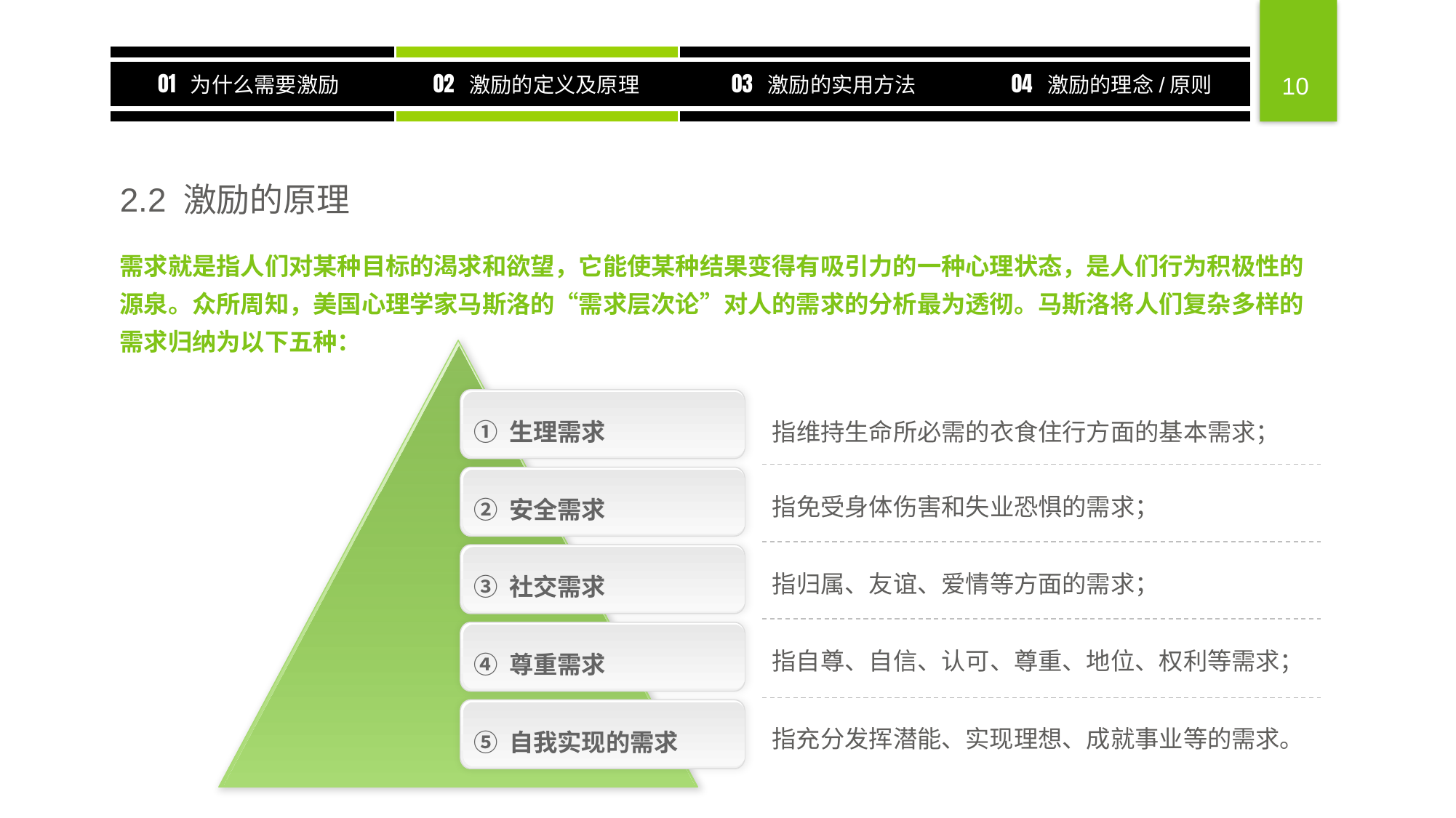

2.2 激励的原理
需求就是指人们对某种目标的渴求和欲望，它能使某种结果变得有吸引力的一种心理状态，是人们行为积极性的源泉。众所周知，美国心理学家马斯洛的“需求层次论”对人的需求的分析最为透彻。马斯洛将人们复杂多样的需求归纳为以下五种：

① 生理需求

② 安全需求

③ 社交需求

④ 尊重需求

⑤ 自我实现的需求
指维持生命所必需的衣食住行方面的基本需求；
指免受身体伤害和失业恐惧的需求；
指归属、友谊、爱情等方面的需求；
指自尊、自信、认可、尊重、地位、权利等需求；
指充分发挥潜能、实现理想、成就事业等的需求。